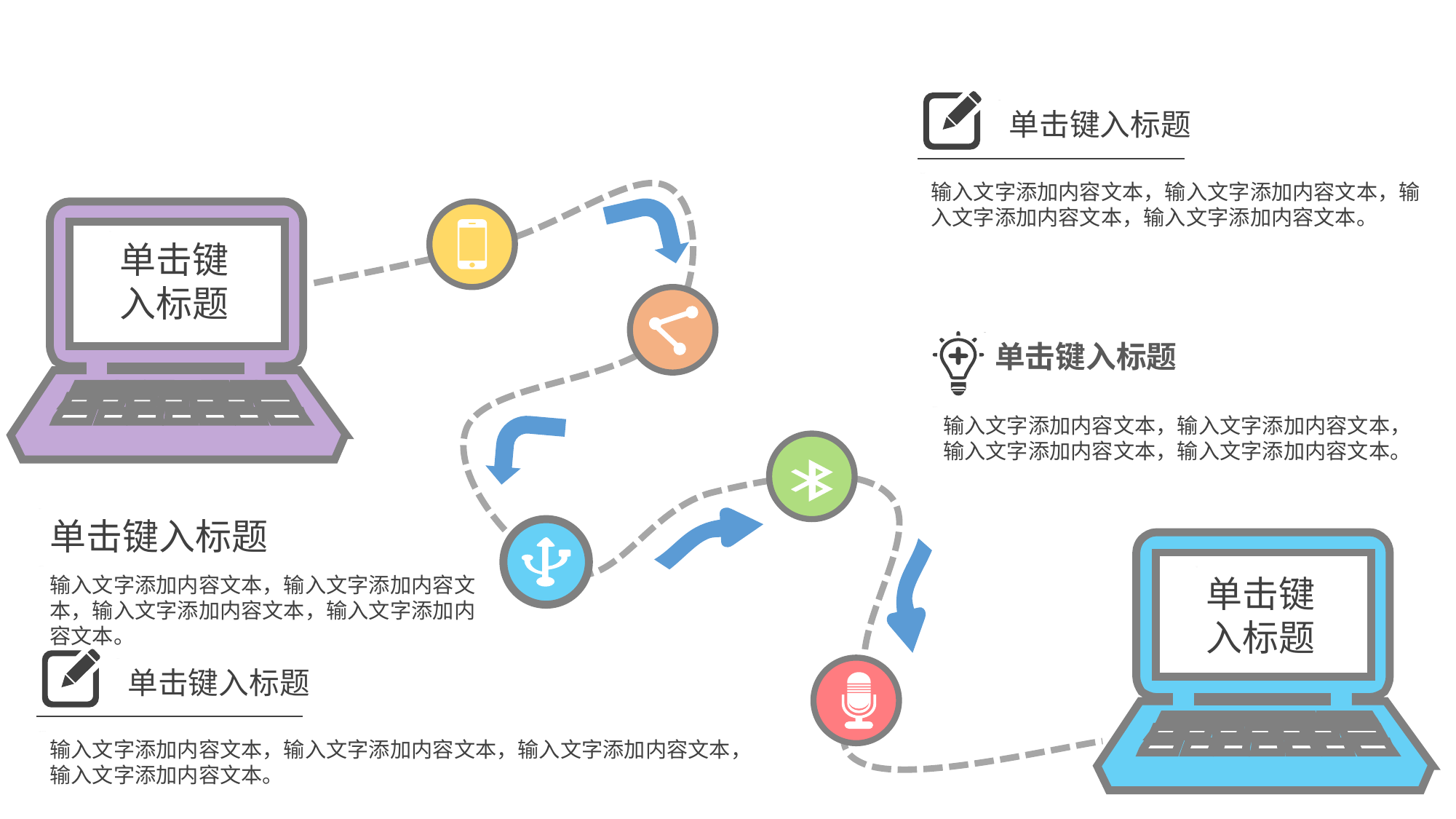

单击键入标题
输入文字添加内容文本，输入文字添加内容文本，输入文字添加内容文本，输入文字添加内容文本。

单击键入标题

单击键入标题
输入文字添加内容文本，输入文字添加内容文本，输入文字添加内容文本，输入文字添加内容文本。

单击键入标题

输入文字添加内容文本，输入文字添加内容文本，输入文字添加内容文本，输入文字添加内容文本。
单击键入标题

单击键入标题

输入文字添加内容文本，输入文字添加内容文本，输入文字添加内容文本，输入文字添加内容文本。